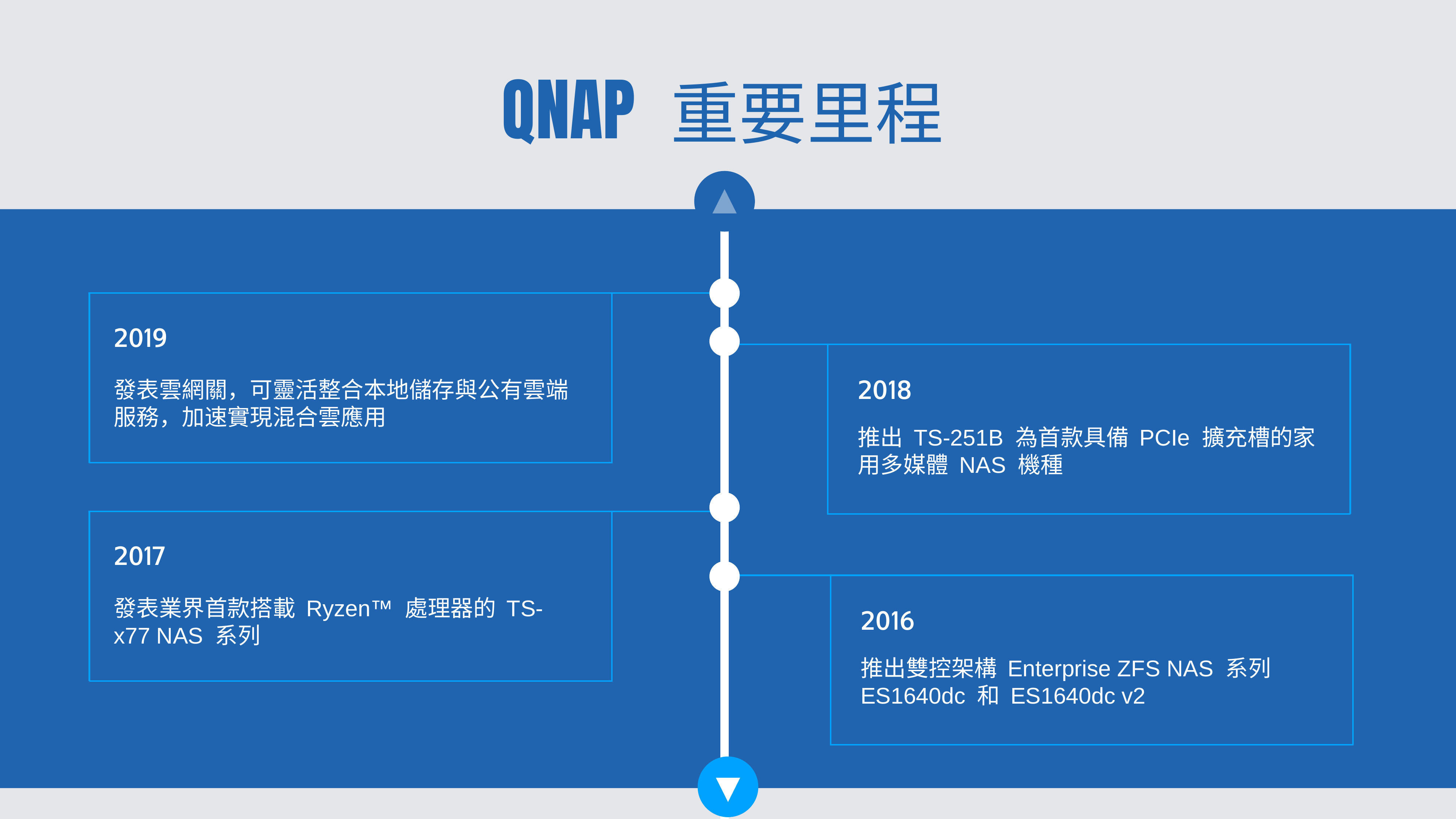

QNAP 重要里程

2019

發表雲網關，可靈活整合本地儲存與公有雲端服務，加速實現混合雲應用
2018
推出 TS-251B 為首款具備 PCIe 擴充槽的家用多媒體 NAS 機種

2017

發表業界首款搭載 Ryzen™ 處理器的 TS-x77 NAS 系列
2016
推出雙控架構 Enterprise ZFS NAS 系列 ES1640dc 和 ES1640dc v2